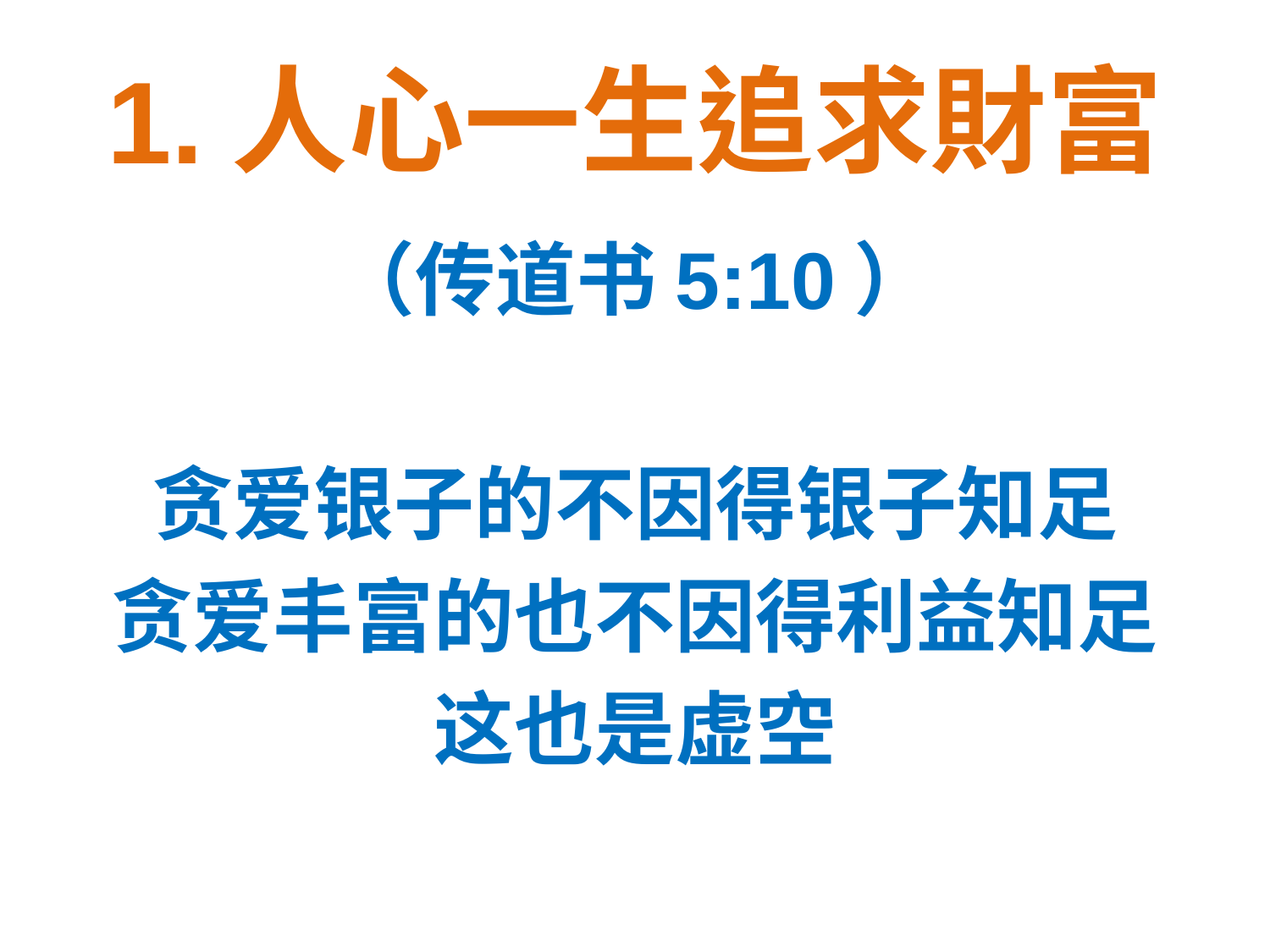

# 1.人心一生追求財富
（传道书5:10）

贪爱银子的不因得银子知足
贪爱丰富的也不因得利益知足
这也是虚空